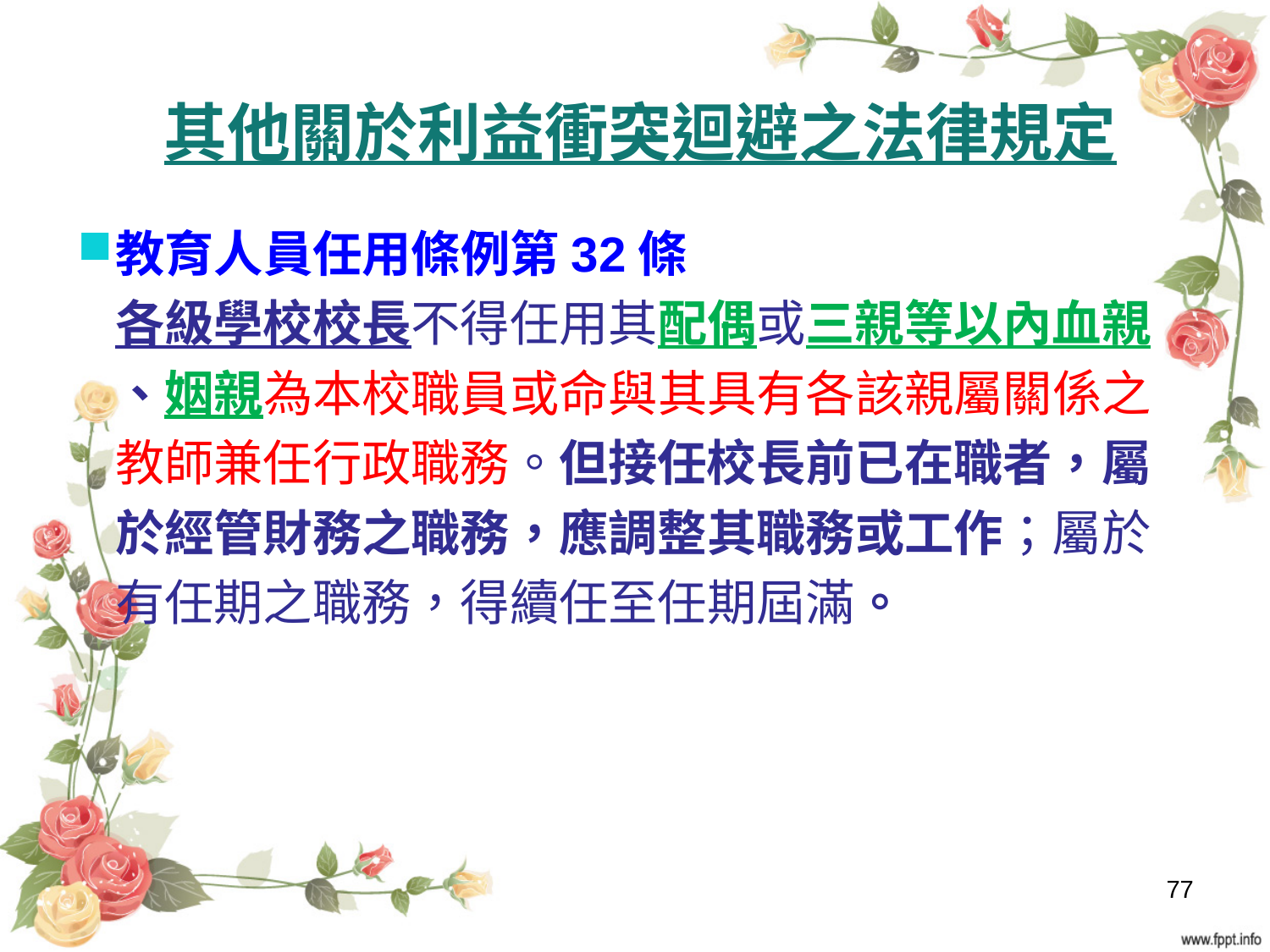

#
其他關於利益衝突迴避之法律規定
教育人員任用條例第32條
各級學校校長不得任用其配偶或三親等以內血親
、姻親為本校職員或命與其具有各該親屬關係之
教師兼任行政職務。但接任校長前已在職者，屬
於經管財務之職務，應調整其職務或工作；屬於
有任期之職務，得續任至任期屆滿。

77